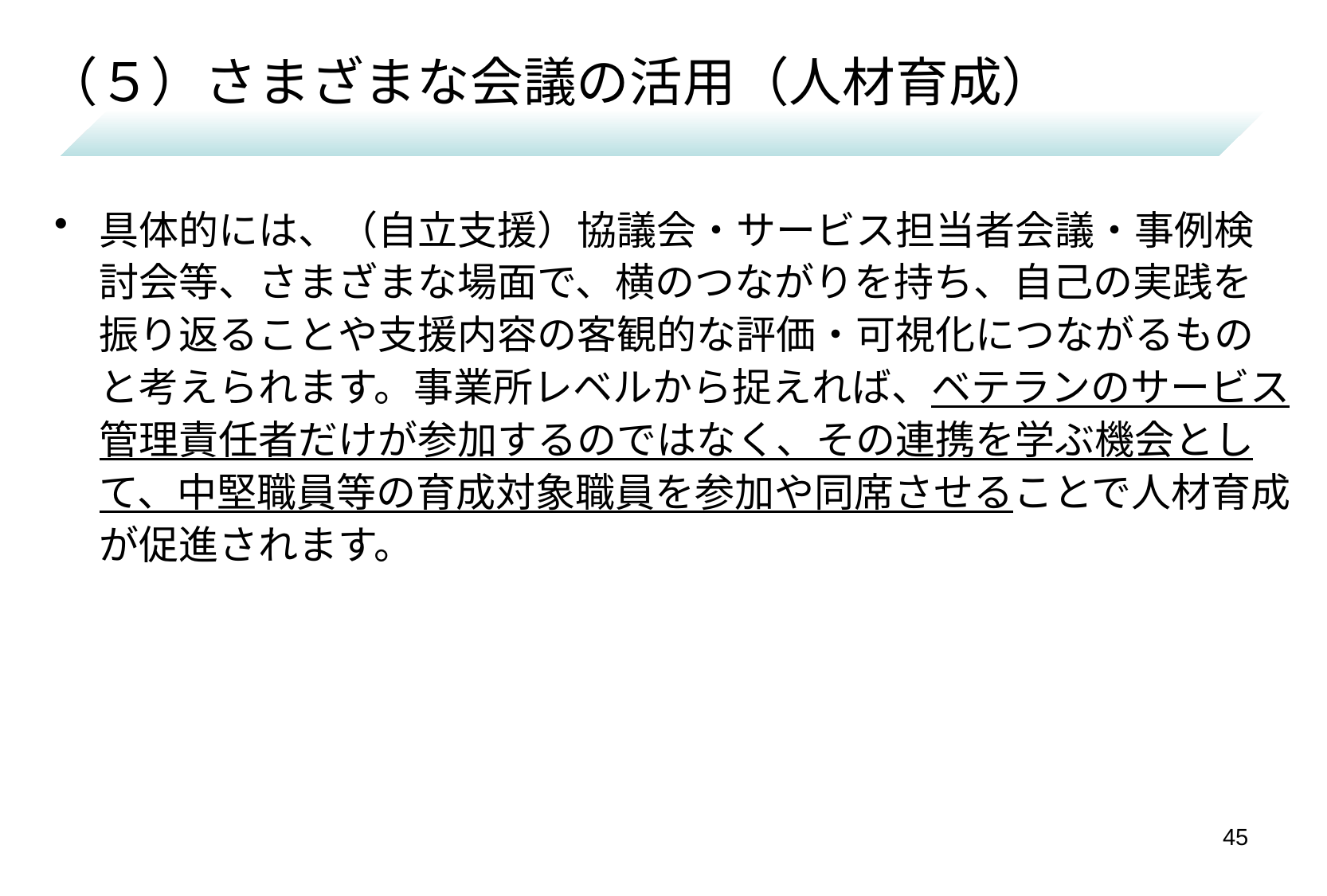

# （５）さまざまな会議の活用（人材育成）

具体的には、（自立支援）協議会・サービス担当者会議・事例検討会等、さまざまな場面で、横のつながりを持ち、自己の実践を振り返ることや支援内容の客観的な評価・可視化につながるものと考えられます。事業所レベルから捉えれば、ベテランのサービス管理責任者だけが参加するのではなく、その連携を学ぶ機会として、中堅職員等の育成対象職員を参加や同席させることで人材育成が促進されます。

45